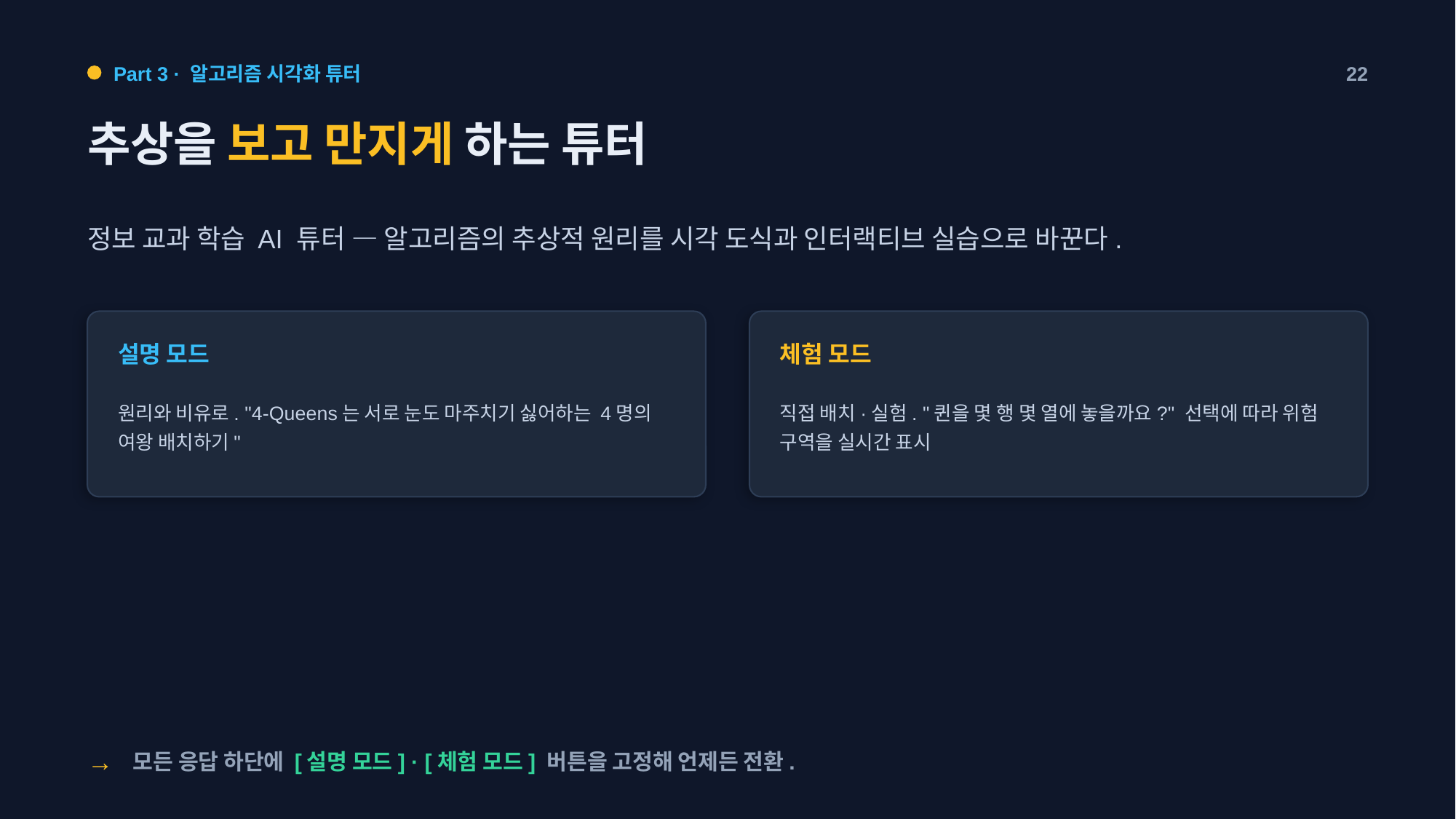

Part 3 · 알고리즘 시각화 튜터
22

추상을 보고 만지게 하는 튜터
정보 교과 학습 AI 튜터 — 알고리즘의 추상적 원리를 시각 도식과 인터랙티브 실습으로 바꾼다.

설명 모드
체험 모드
원리와 비유로. "4-Queens는 서로 눈도 마주치기 싫어하는 4명의 여왕 배치하기"
직접 배치·실험. "퀸을 몇 행 몇 열에 놓을까요?" 선택에 따라 위험 구역을 실시간 표시
→
모든 응답 하단에 [설명 모드] · [체험 모드] 버튼을 고정해 언제든 전환.